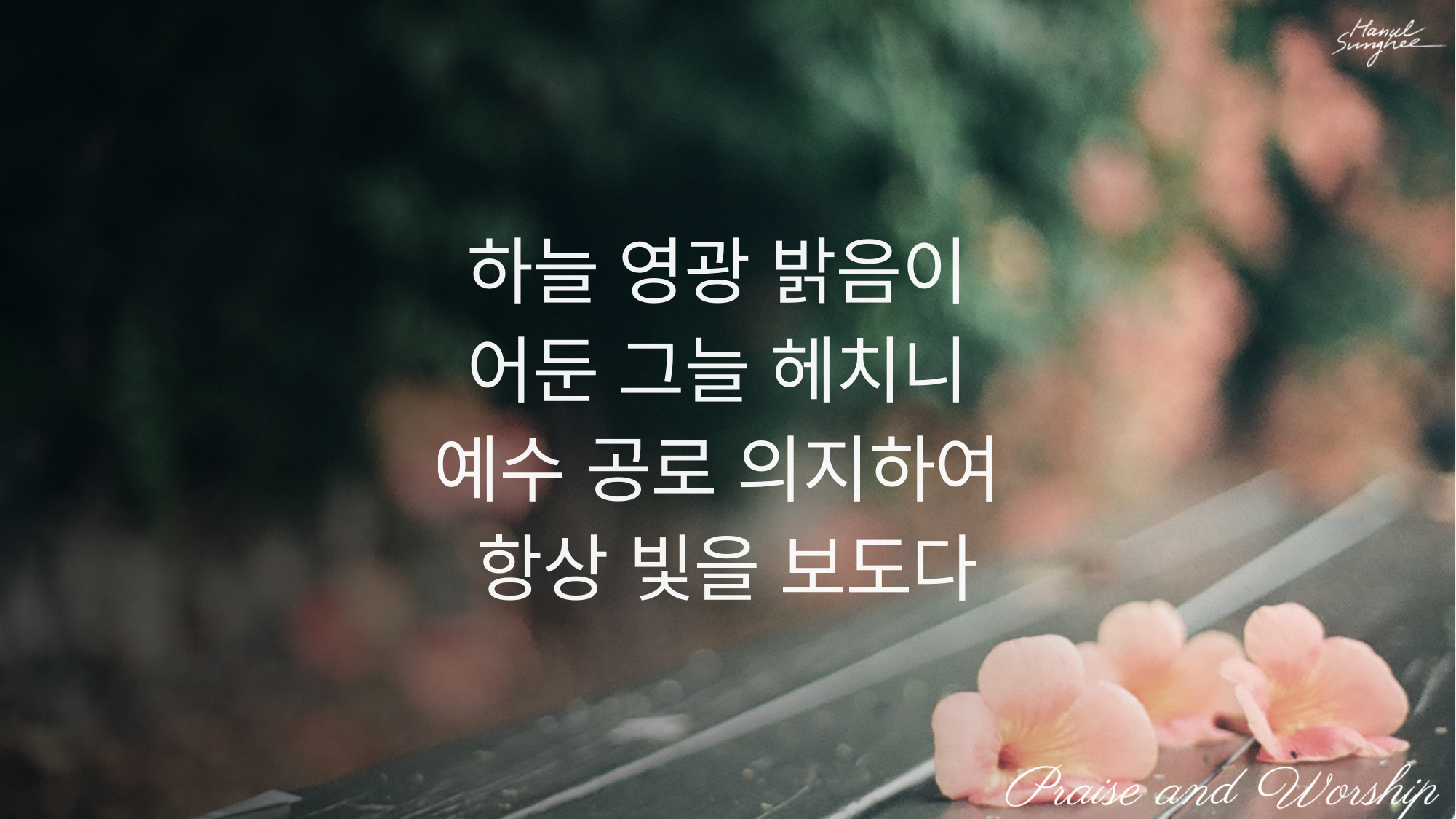

하늘 영광 밝음이
어둔 그늘 헤치니
예수 공로 의지하여
항상 빛을 보도다